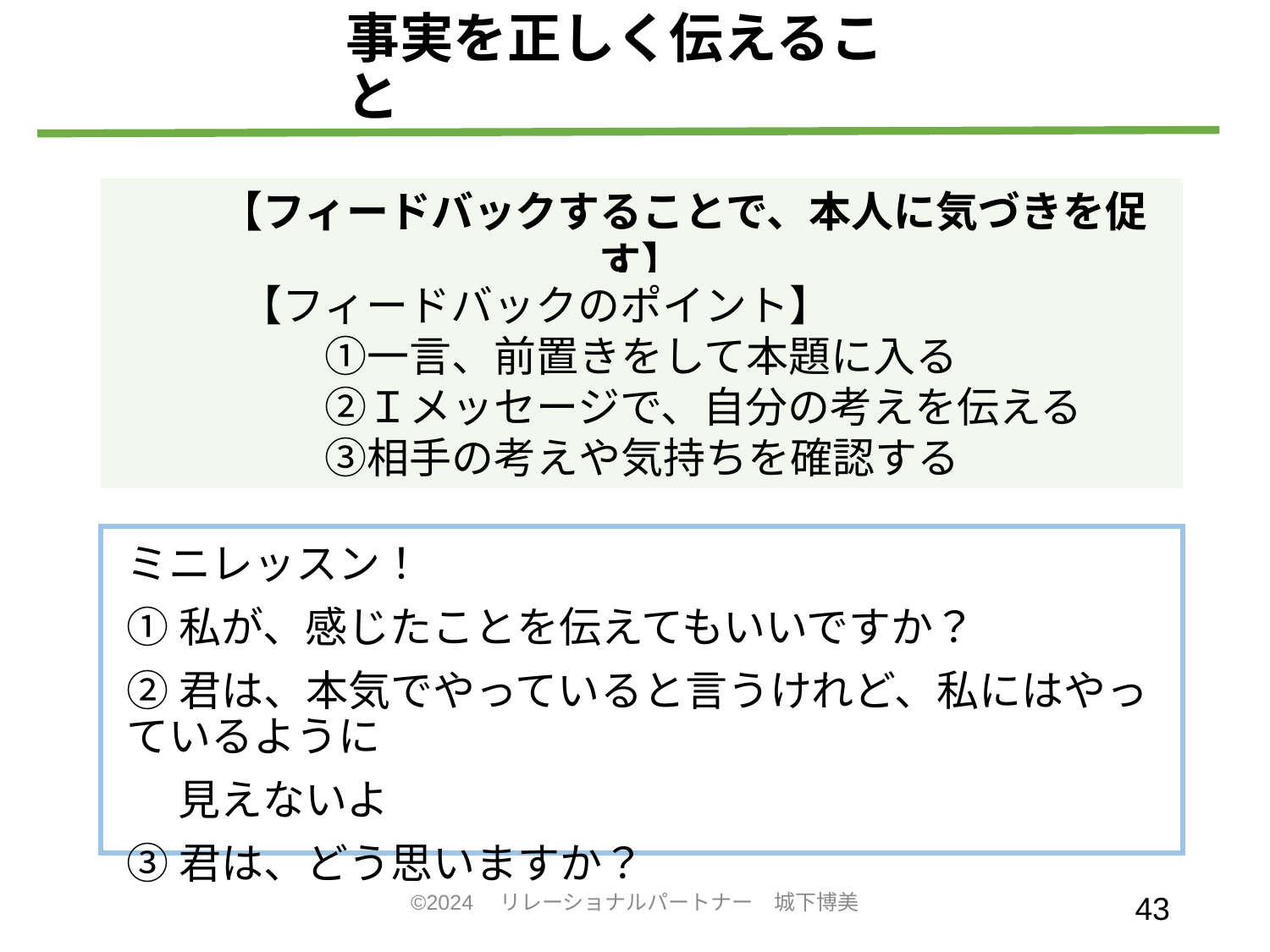

# 事実を正しく伝えること
　　【フィードバックすることで、本人に気づきを促す】
　　　【フィードバックのポイント】
　　　　　①一言、前置きをして本題に入る
　　　　　②Ｉメッセージで、自分の考えを伝える
　　　　　③相手の考えや気持ちを確認する

ミニレッスン！
①私が、感じたことを伝えてもいいですか？
②君は、本気でやっていると言うけれど、私にはやっているように
　 見えないよ
③君は、どう思いますか？
©2024　リレーショナルパートナー　城下博美
43